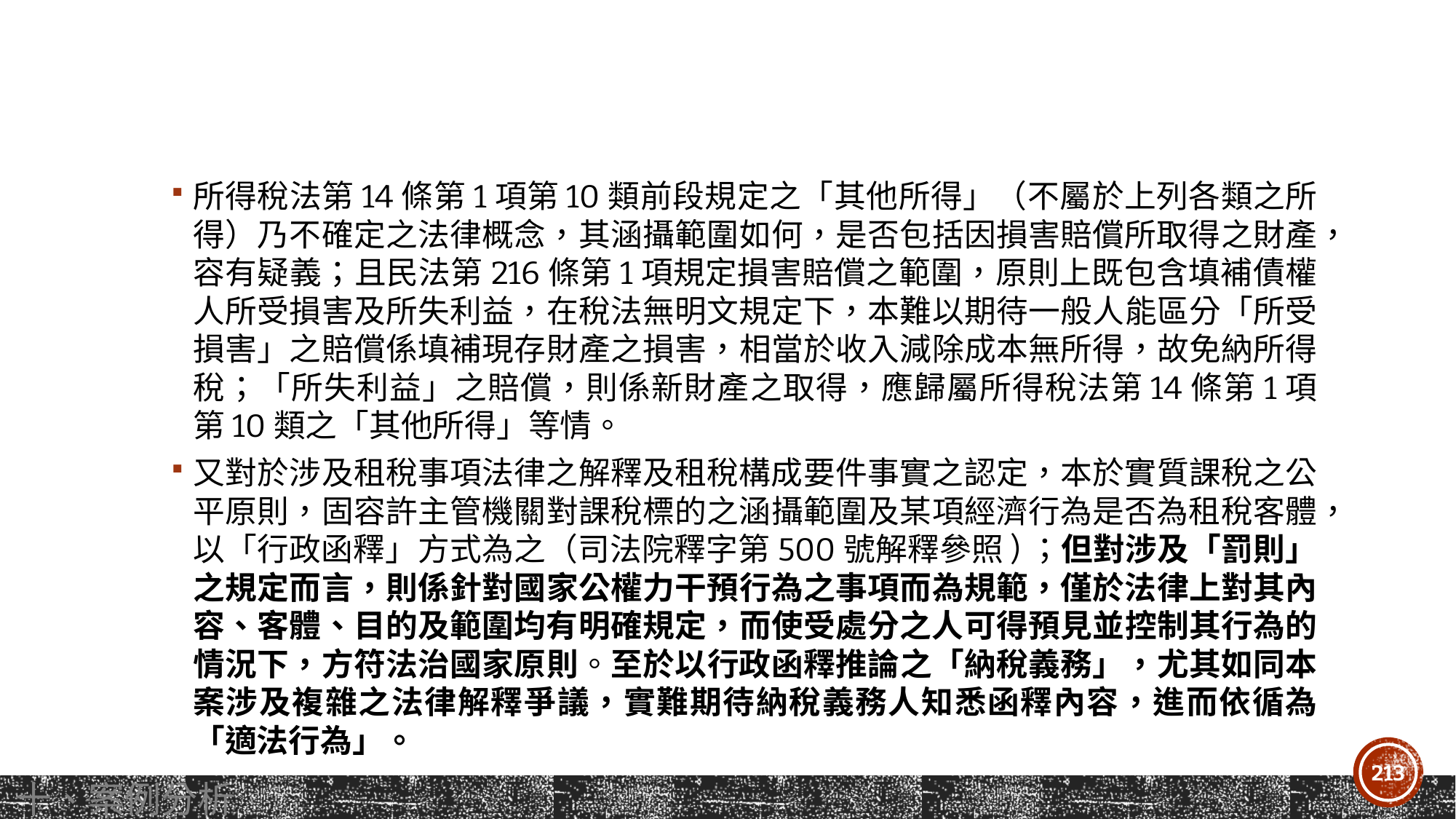

#
所得稅法第14條第1項第10類前段規定之「其他所得」（不屬於上列各類之所得）乃不確定之法律概念，其涵攝範圍如何，是否包括因損害賠償所取得之財產，容有疑義；且民法第216條第1項規定損害賠償之範圍，原則上既包含填補債權人所受損害及所失利益，在稅法無明文規定下，本難以期待一般人能區分「所受損害」之賠償係填補現存財產之損害，相當於收入減除成本無所得，故免納所得稅；「所失利益」之賠償，則係新財產之取得，應歸屬所得稅法第14條第1項第10類之「其他所得」等情。
又對於涉及租稅事項法律之解釋及租稅構成要件事實之認定，本於實質課稅之公平原則，固容許主管機關對課稅標的之涵攝範圍及某項經濟行為是否為租稅客體，以「行政函釋」方式為之（司法院釋字第500號解釋參照)；但對涉及「罰則」之規定而言，則係針對國家公權力干預行為之事項而為規範，僅於法律上對其內容、客體、目的及範圍均有明確規定，而使受處分之人可得預見並控制其行為的情況下，方符法治國家原則。至於以行政函釋推論之「納稅義務」，尤其如同本案涉及複雜之法律解釋爭議，實難期待納稅義務人知悉函釋內容，進而依循為「適法行為」。
213